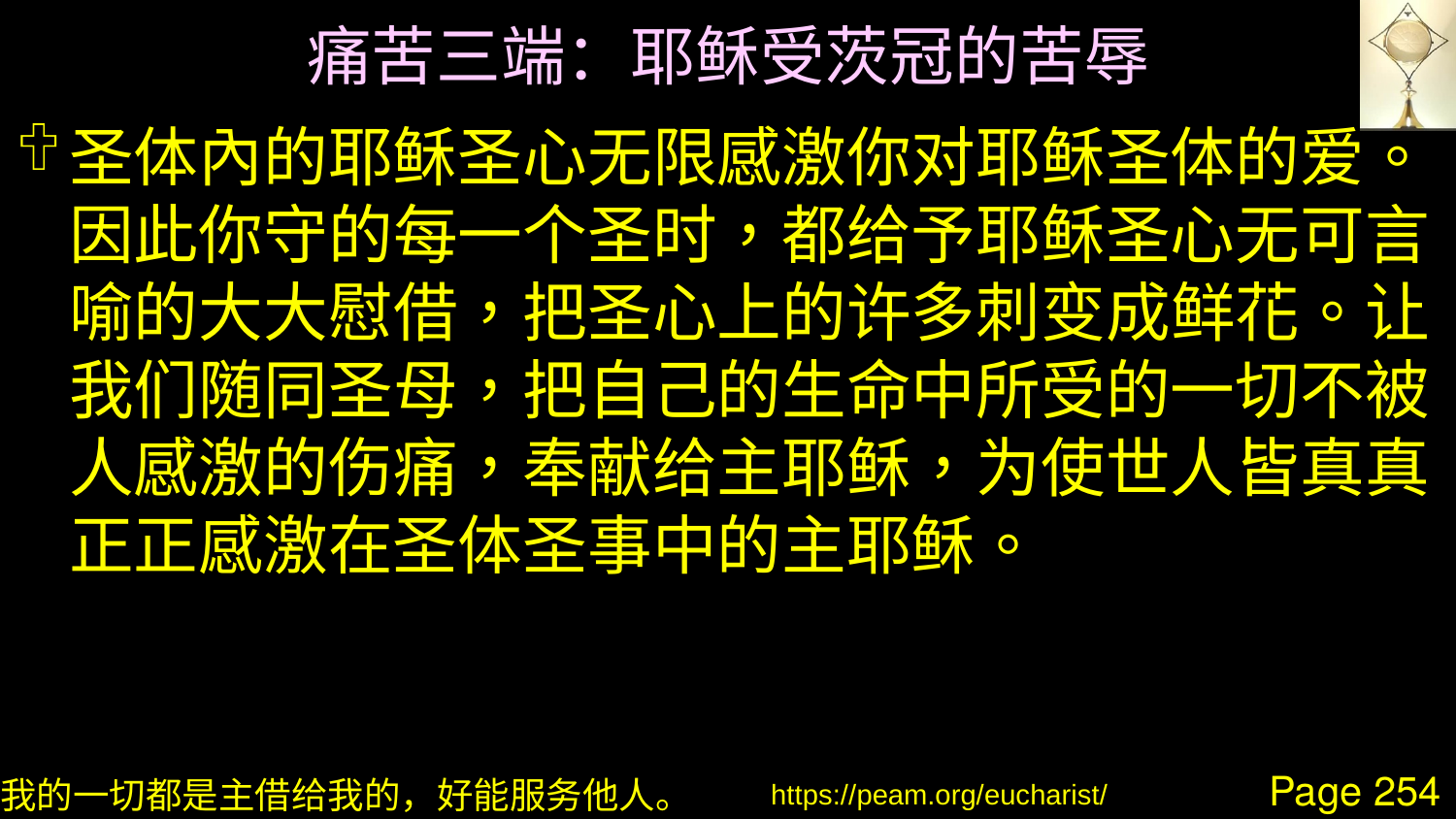

# 痛苦三端：耶稣受茨冠的苦辱
圣体內的耶稣圣心无限感激你对耶稣圣体的爱。因此你守的每一个圣时，都给予耶稣圣心无可言喻的大大慰借，把圣心上的许多刺变成鲜花。让我们随同圣母，把自己的生命中所受的一切不被人感激的伤痛，奉献给主耶稣，为使世人皆真真正正感激在圣体圣事中的主耶稣。